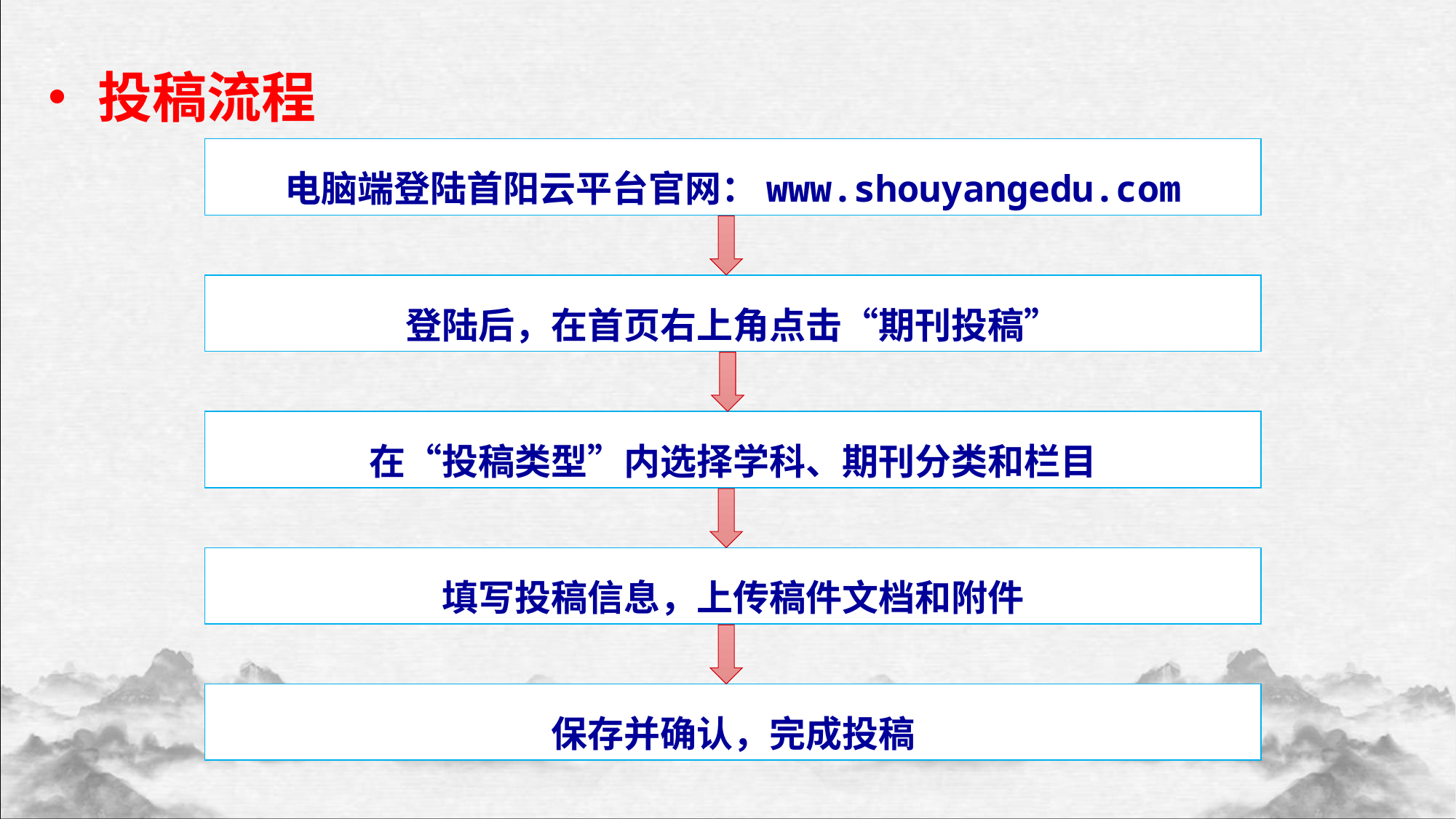

•投稿流程
电脑端登陆首阳云平台官网：www.shouyangedu.com

登陆后，在首页右上角点击“期刊投稿”

在“投稿类型”内选择学科、期刊分类和栏目

填写投稿信息，上传稿件文档和附件

保存并确认，完成投稿